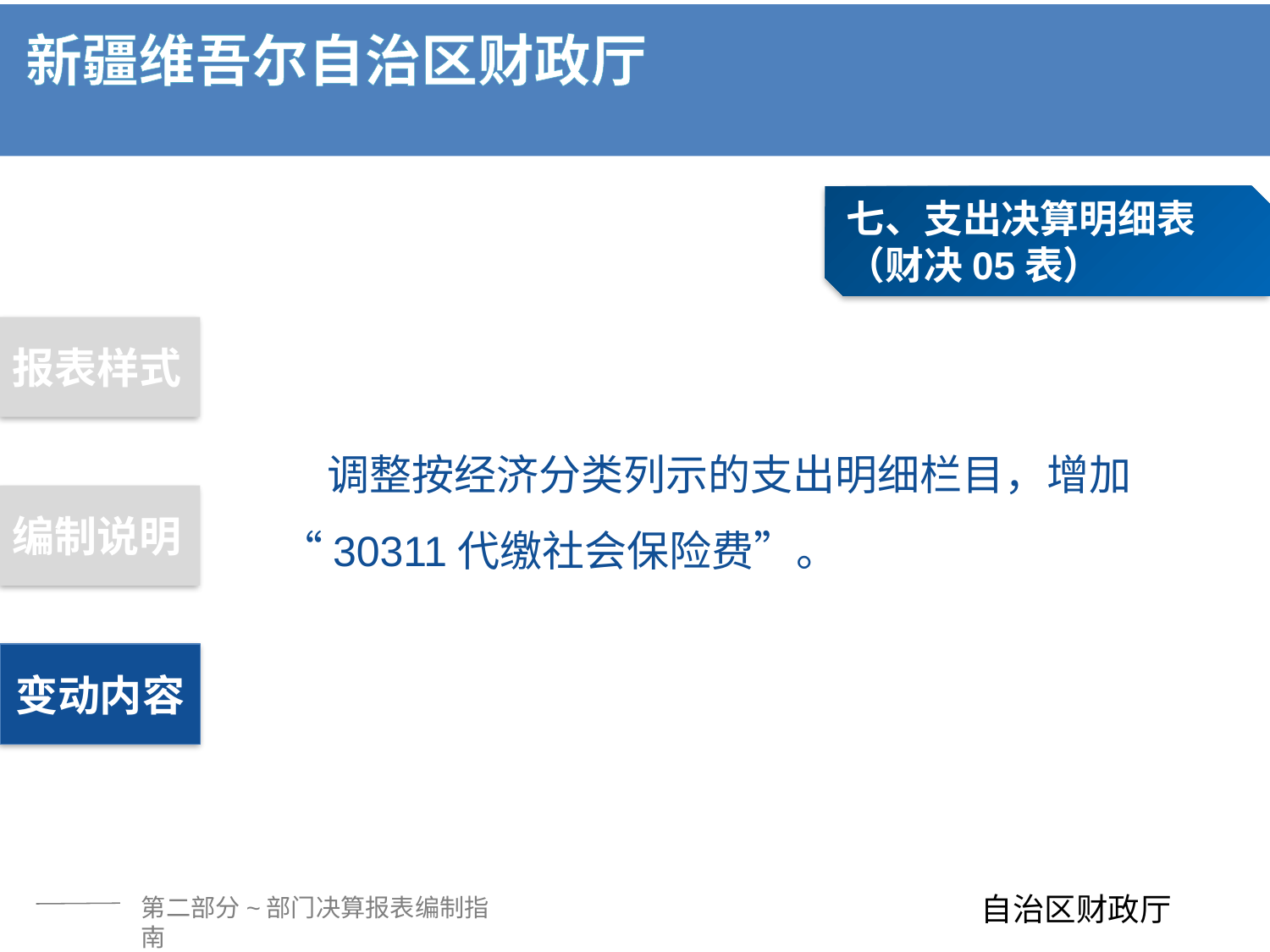

七、支出决算明细表
（财决05表）
报表样式
    调整按经济分类列示的支出明细栏目，增加“30311代缴社会保险费”。

编制说明

变动内容

第二部分~部门决算报表编制指南
48